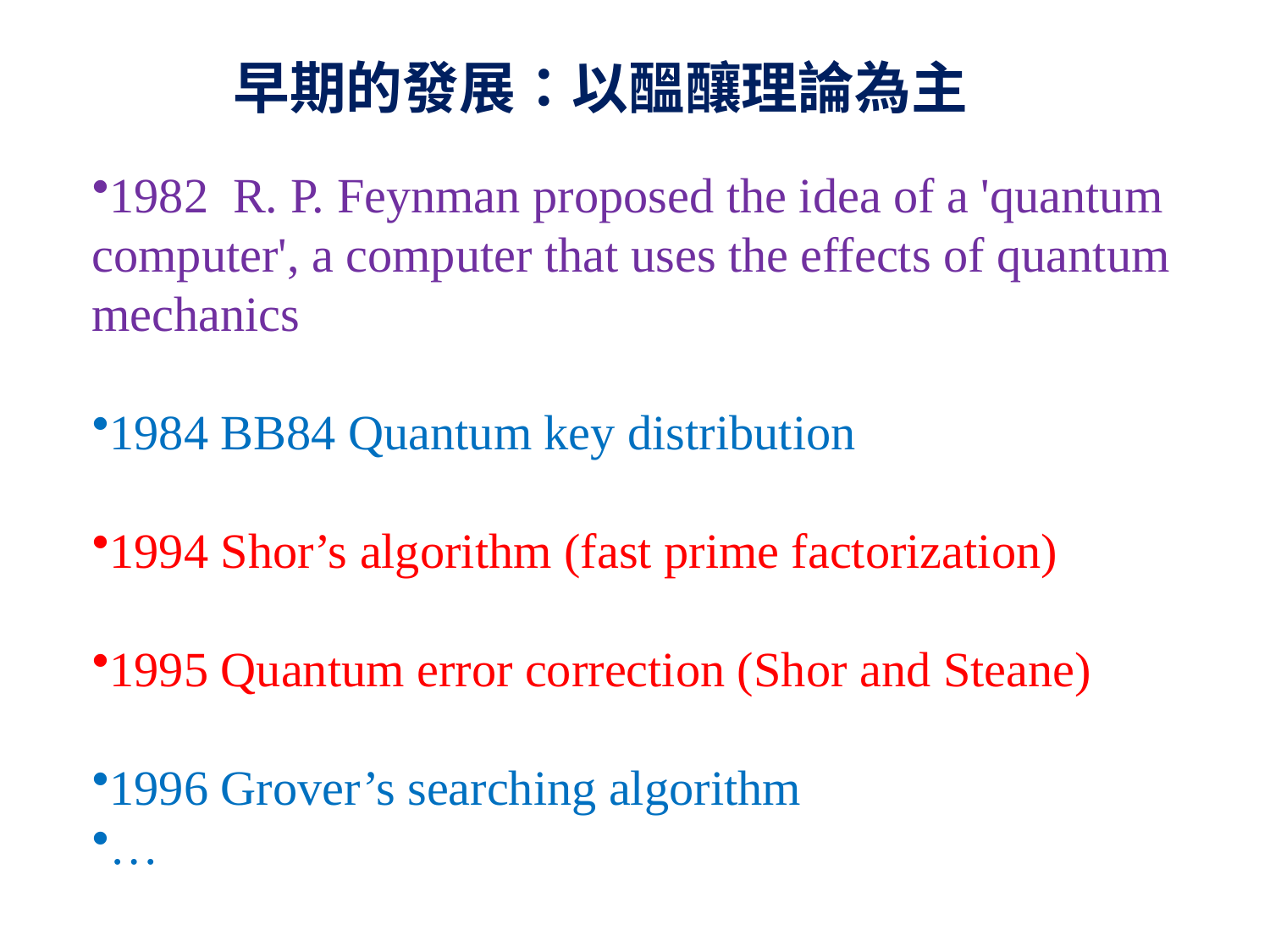

早期的發展：以醞釀理論為主

1982  R. P. Feynman proposed the idea of a 'quantum computer', a computer that uses the effects of quantum mechanics

1984 BB84 Quantum key distribution

1994 Shor’s algorithm (fast prime factorization)

1995 Quantum error correction (Shor and Steane)

1996 Grover’s searching algorithm
…